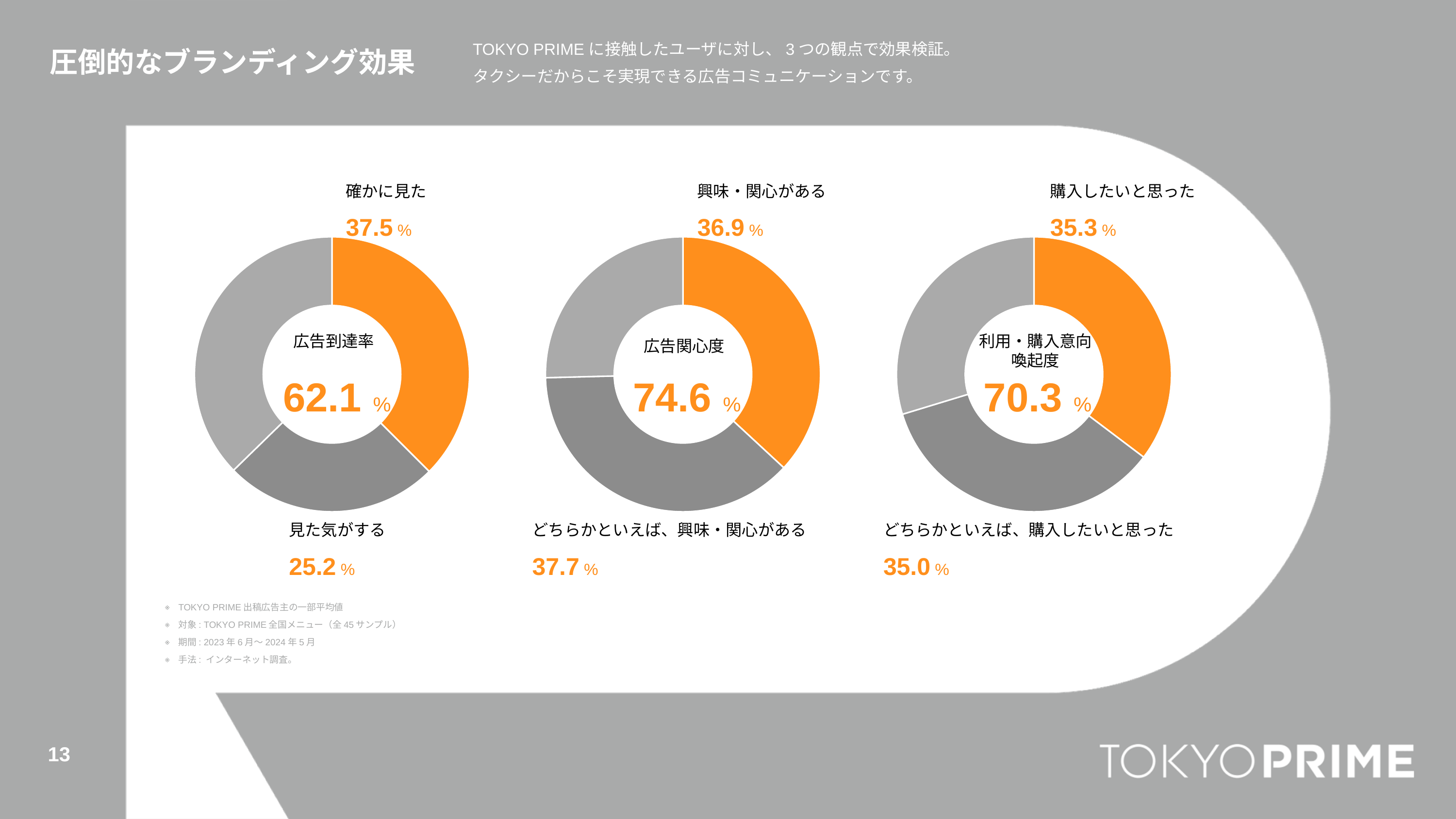

TOKYO PRIMEに接触したユーザに対し、3つの観点で効果検証。
タクシーだからこそ実現できる広告コミュニケーションです。
圧倒的なブランディング効果
確かに見た
37.5 %
興味・関心がある
36.9 %
購入したいと思った
35.3 %

### Chart

| Category | 広告到達率 |
|---|---|
| 確かに見た | 0.375 |
| 見た気がする | 0.252 |
| その他 | 0.373 |

### Chart

| Category | 広告関心度 |
|---|---|
| 興味・関心がある | 0.369 |
| どちらかといえば、興味・関心がある | 0.377 |
| その他 | 0.254 |

### Chart

| Category | 購入意向喚起度 |
|---|---|
| 購入したいと思った | 0.353 |
| どちらかといえば、購入したいと思った | 0.35 |
| その他 | 0.29700000000000004 |
広告関心度
広告到達率
利用・購入意向
喚起度
62.1 %
74.6 %
70.3 %
見た気がする
25.2 %
どちらかといえば、興味・関心がある
37.7 %
どちらかといえば、購入したいと思った
35.0 %
TOKYO PRIME出稿広告主の一部平均値
対象: TOKYO PRIME全国メニュー（全45サンプル）
期間: 2023年6月〜2024年5月
手法: インターネット調査。
13